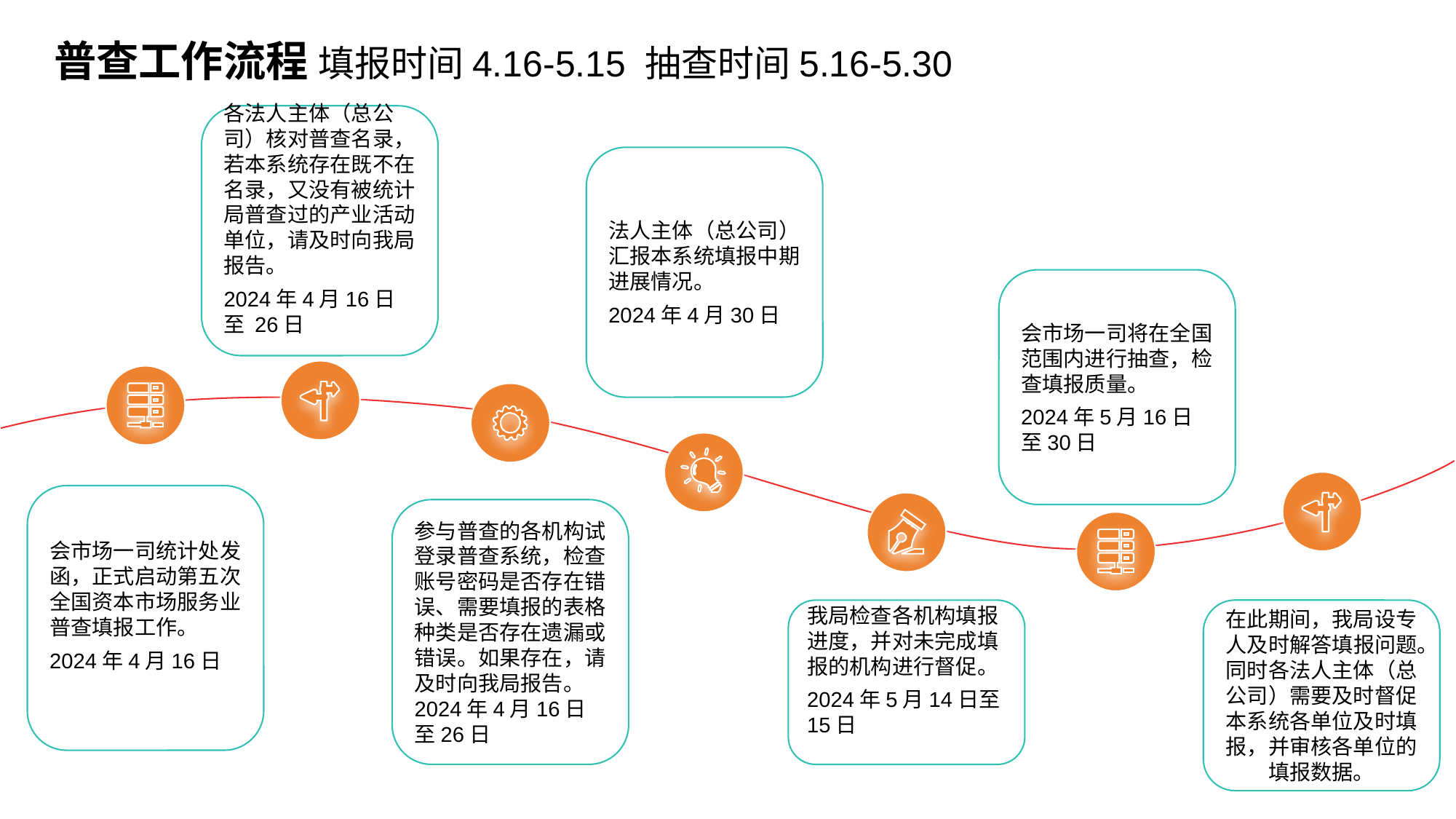

普查工作流程 填报时间4.16-5.15 抽查时间5.16-5.30
各法人主体（总公司）核对普查名录，若本系统存在既不在名录，又没有被统计局普查过的产业活动单位，请及时向我局报告。
2024年4月16日至 26日

法人主体（总公司）汇报本系统填报中期进展情况。
2024年4月30日
会市场一司将在全国范围内进行抽查，检查填报质量。
2024年5月16日至30日

会市场一司统计处发函，正式启动第五次全国资本市场服务业普查填报工作。
2024年4月16日

参与普查的各机构试登录普查系统，检查账号密码是否存在错误、需要填报的表格种类是否存在遗漏或错误。如果存在，请及时向我局报告。
2024年4月16日至26日

在此期间，我局设专人及时解答填报问题。同时各法人主体（总公司）需要及时督促本系统各单位及时填报，并审核各单位的填报数据。
我局检查各机构填报进度，并对未完成填报的机构进行督促。
2024年5月14日至15日